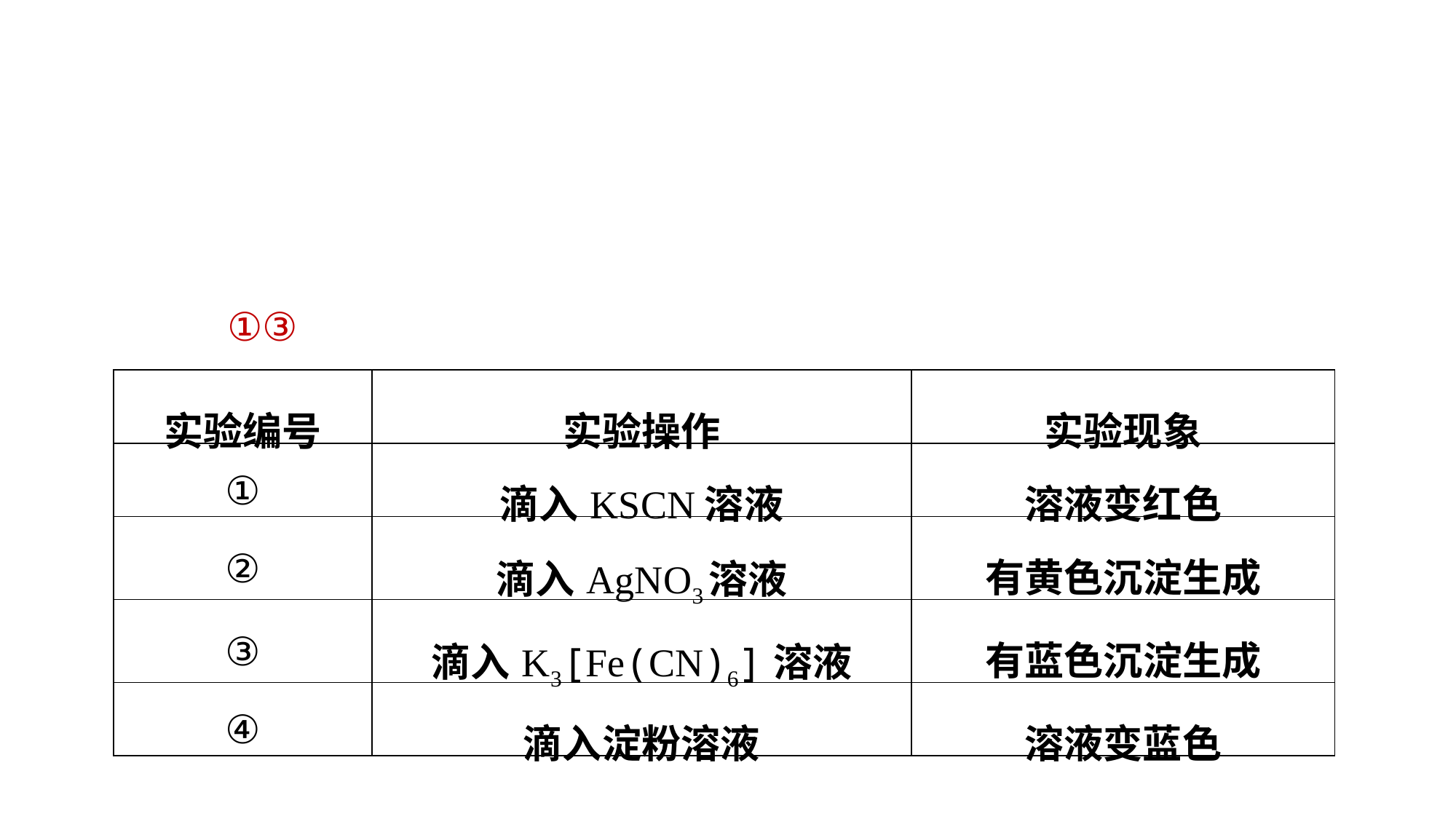

①③
| 实验编号 | 实验操作 | 实验现象 |
| --- | --- | --- |
| ① | 滴入KSCN溶液 | 溶液变红色 |
| ② | 滴入AgNO3溶液 | 有黄色沉淀生成 |
| ③ | 滴入K3[Fe(CN)6]溶液 | 有蓝色沉淀生成 |
| ④ | 滴入淀粉溶液 | 溶液变蓝色 |